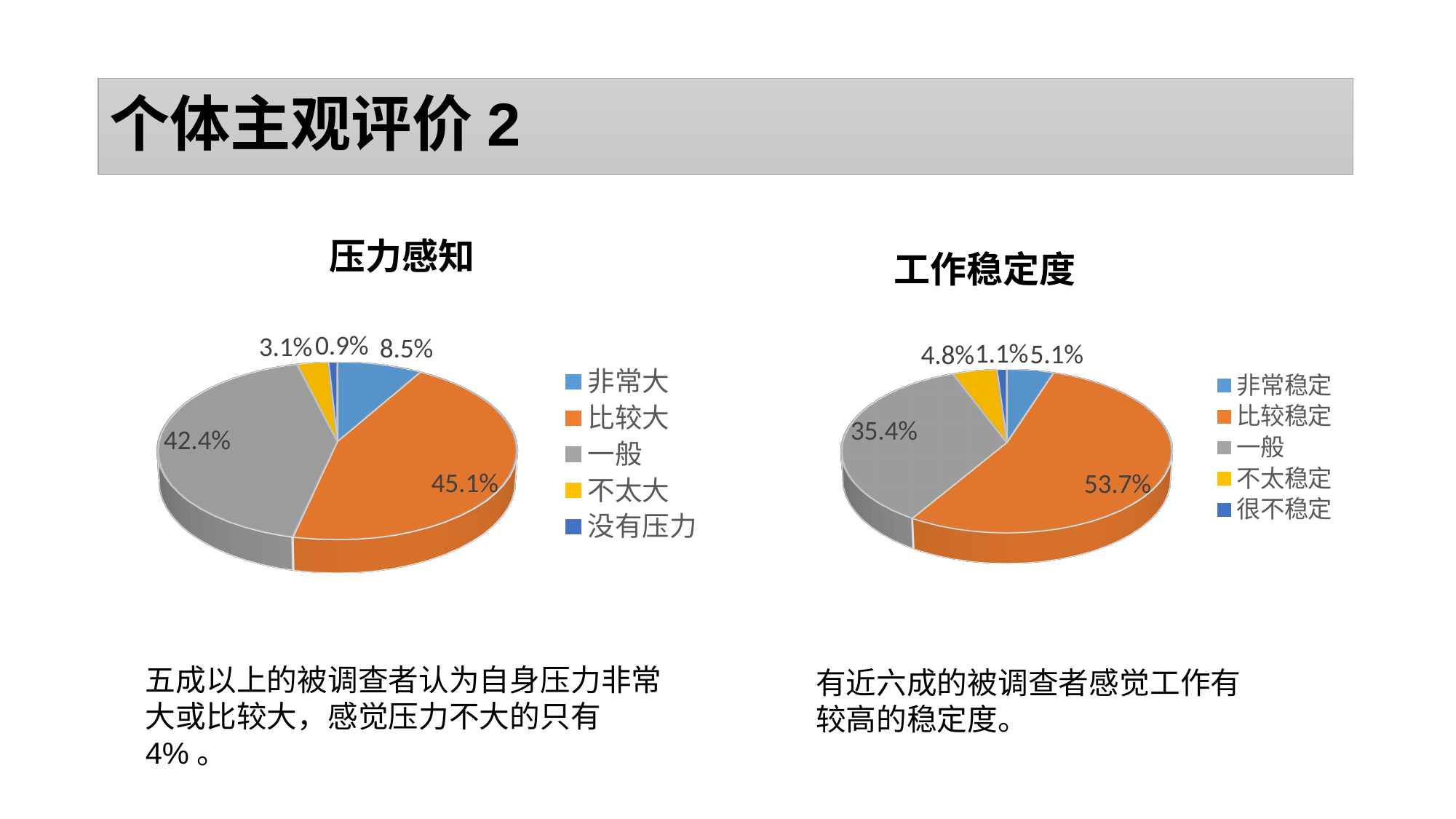

# 个体主观评价2

[unsupported chart]

[unsupported chart]

五成以上的被调查者认为自身压力非常大或比较大，感觉压力不大的只有4%。
有近六成的被调查者感觉工作有较高的稳定度。